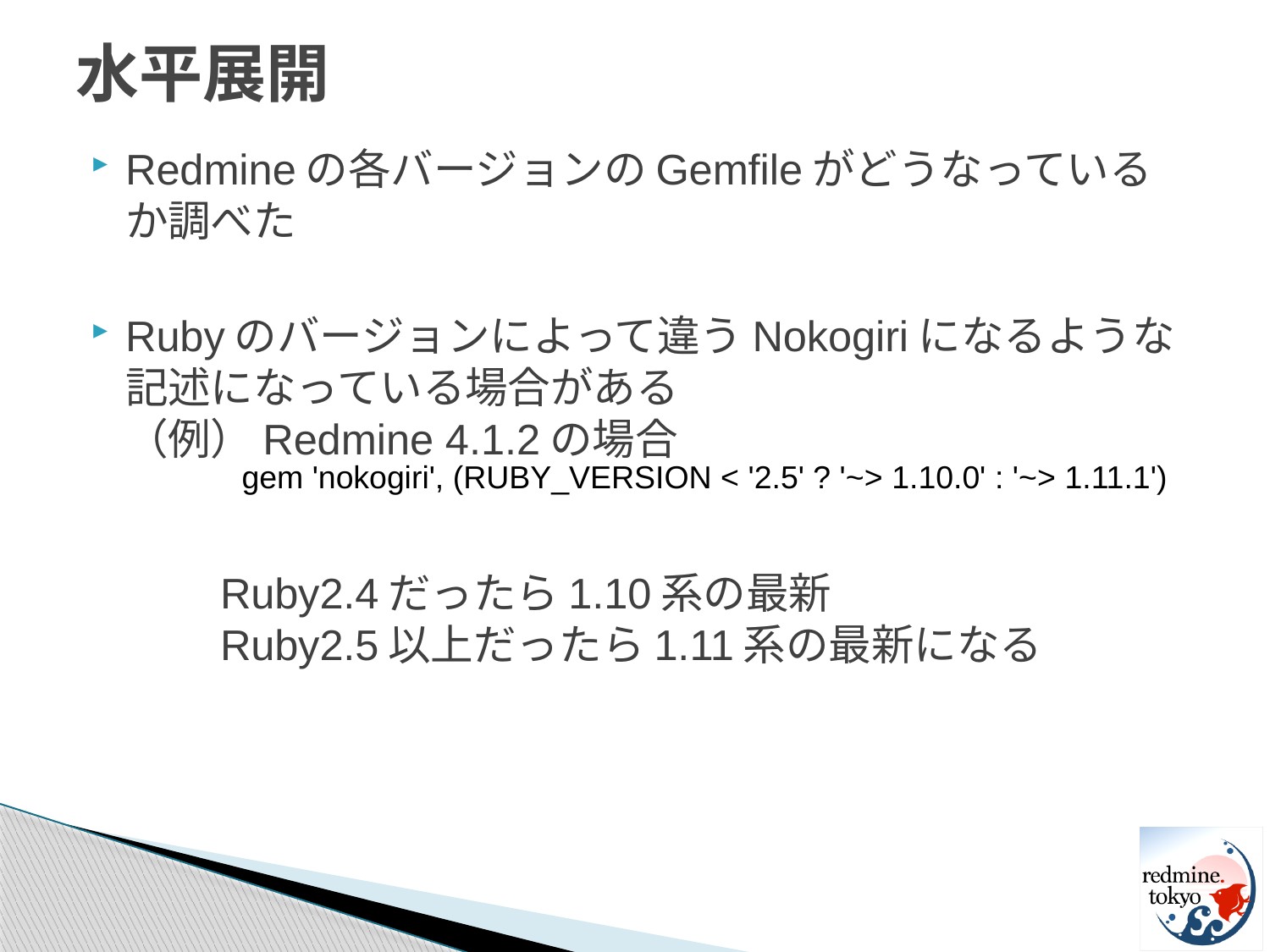

# 水平展開
Redmineの各バージョンのGemfileがどうなっているか調べた

Rubyのバージョンによって違うNokogiriになるような記述になっている場合がある
（例）Redmine 4.1.2の場合
　　Ruby2.4だったら1.10系の最新
　　Ruby2.5以上だったら1.11系の最新になる

gem 'nokogiri', (RUBY_VERSION < '2.5' ? '~> 1.10.0' : '~> 1.11.1')